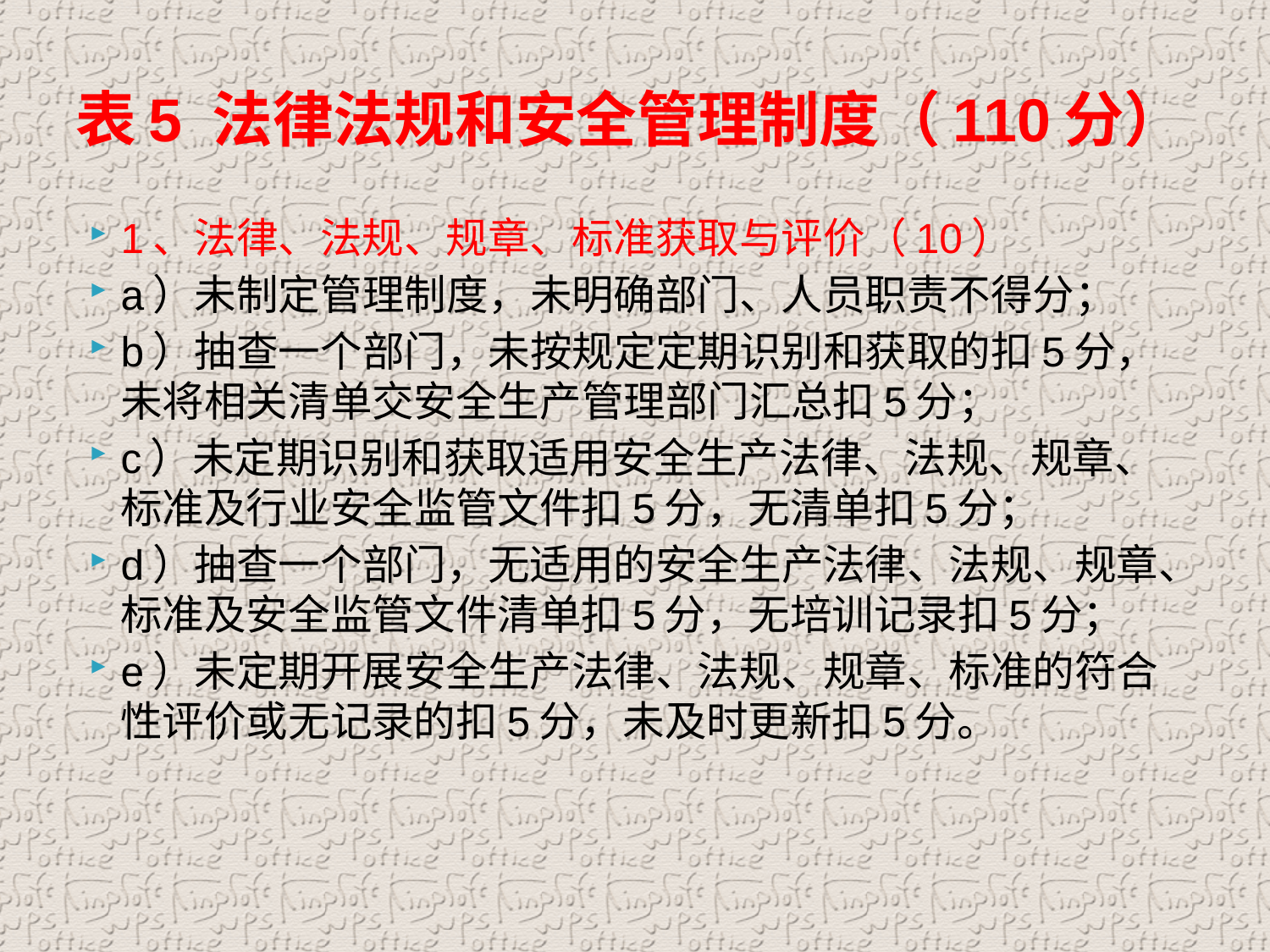

# 表5 法律法规和安全管理制度（110分）
1、法律、法规、规章、标准获取与评价（10）
a）未制定管理制度，未明确部门、人员职责不得分；
b）抽查一个部门，未按规定定期识别和获取的扣5分，未将相关清单交安全生产管理部门汇总扣5分；
c）未定期识别和获取适用安全生产法律、法规、规章、标准及行业安全监管文件扣5分，无清单扣5分；
d）抽查一个部门，无适用的安全生产法律、法规、规章、标准及安全监管文件清单扣5分，无培训记录扣5分；
e）未定期开展安全生产法律、法规、规章、标准的符合性评价或无记录的扣5分，未及时更新扣5分。